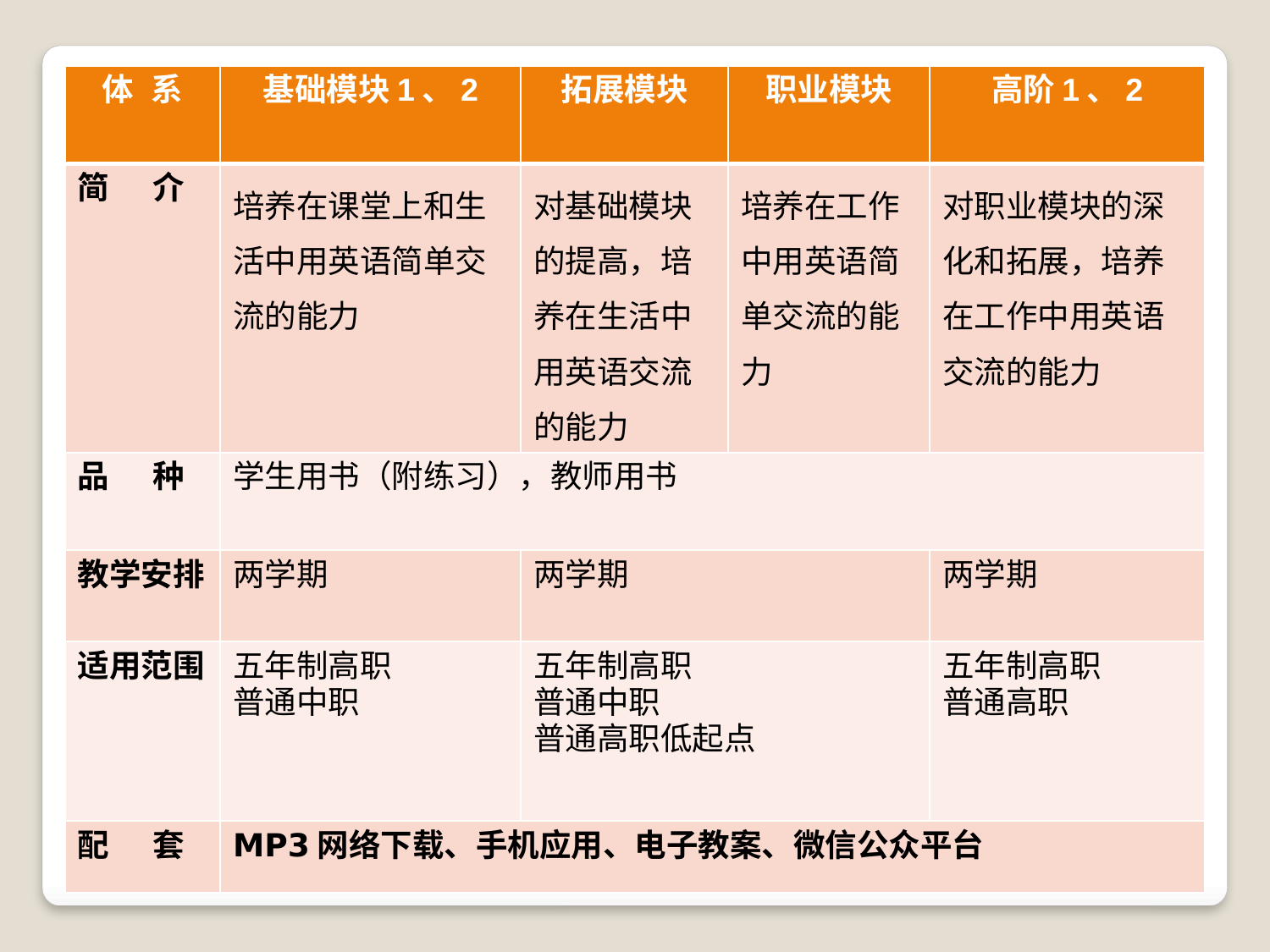

| 体 系 | 基础模块1、2 | 拓展模块 | 职业模块 | 高阶1、2 |
| --- | --- | --- | --- | --- |
| 简 介 | 培养在课堂上和生活中用英语简单交流的能力 | 对基础模块的提高，培养在生活中用英语交流的能力 | 培养在工作中用英语简单交流的能力 | 对职业模块的深化和拓展，培养在工作中用英语交流的能力 |
| 品 种 | 学生用书（附练习），教师用书 |  |  |  |
| 教学安排 | 两学期 | 两学期 |  | 两学期 |
| 适用范围 | 五年制高职 普通中职 | 五年制高职 普通中职 普通高职低起点 |  | 五年制高职 普通高职 |
| 配 套 | MP3网络下载、手机应用、电子教案、微信公众平台 |  |  |  |